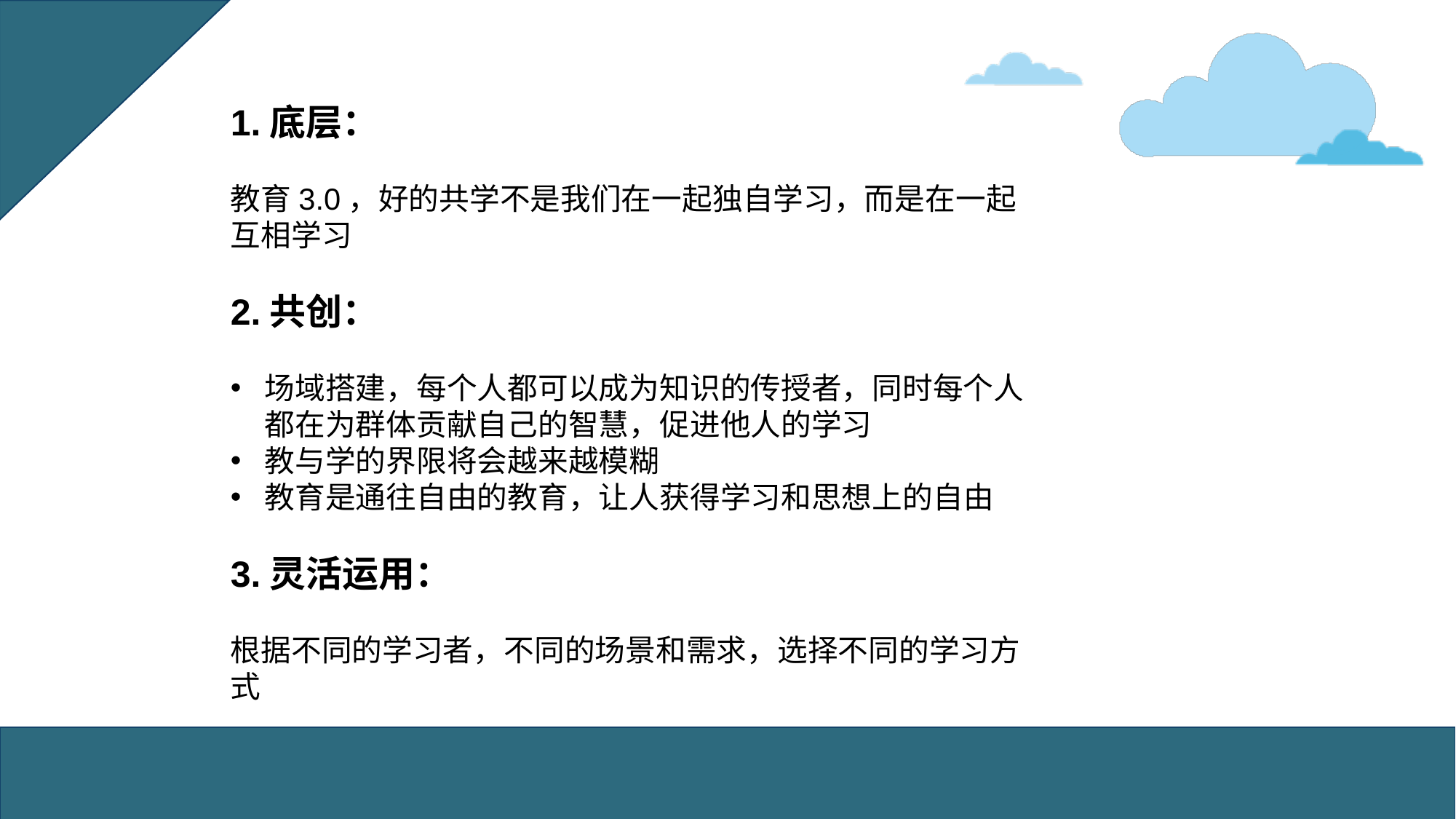

1.底层：

教育3.0，好的共学不是我们在一起独自学习，而是在一起互相学习

2.共创：

场域搭建，每个人都可以成为知识的传授者，同时每个人都在为群体贡献自己的智慧，促进他人的学习
教与学的界限将会越来越模糊
教育是通往自由的教育，让人获得学习和思想上的自由

3.灵活运用：

根据不同的学习者，不同的场景和需求，选择不同的学习方式